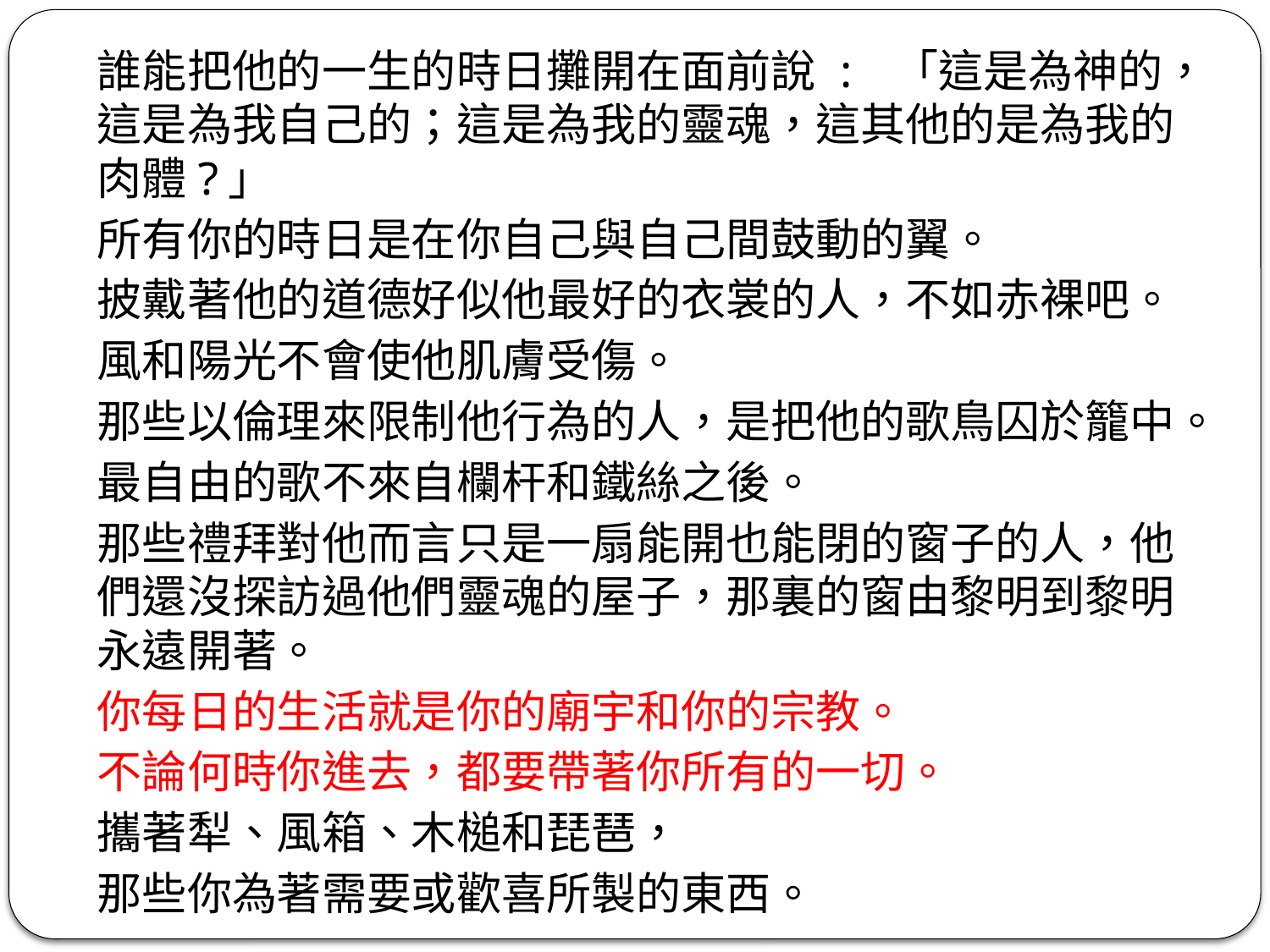

誰能把他的一生的時日攤開在面前說 : 「這是為神的，這是為我自己的；這是為我的靈魂，這其他的是為我的肉體?」
所有你的時日是在你自己與自己間鼓動的翼。
披戴著他的道德好似他最好的衣裳的人，不如赤裸吧。
風和陽光不會使他肌膚受傷。
那些以倫理來限制他行為的人，是把他的歌鳥囚於籠中。
最自由的歌不來自欄杆和鐵絲之後。
那些禮拜對他而言只是一扇能開也能閉的窗子的人，他們還沒探訪過他們靈魂的屋子，那裏的窗由黎明到黎明永遠開著。
你每日的生活就是你的廟宇和你的宗教。
不論何時你進去，都要帶著你所有的一切。
攜著犁、風箱、木槌和琵琶，
那些你為著需要或歡喜所製的東西。